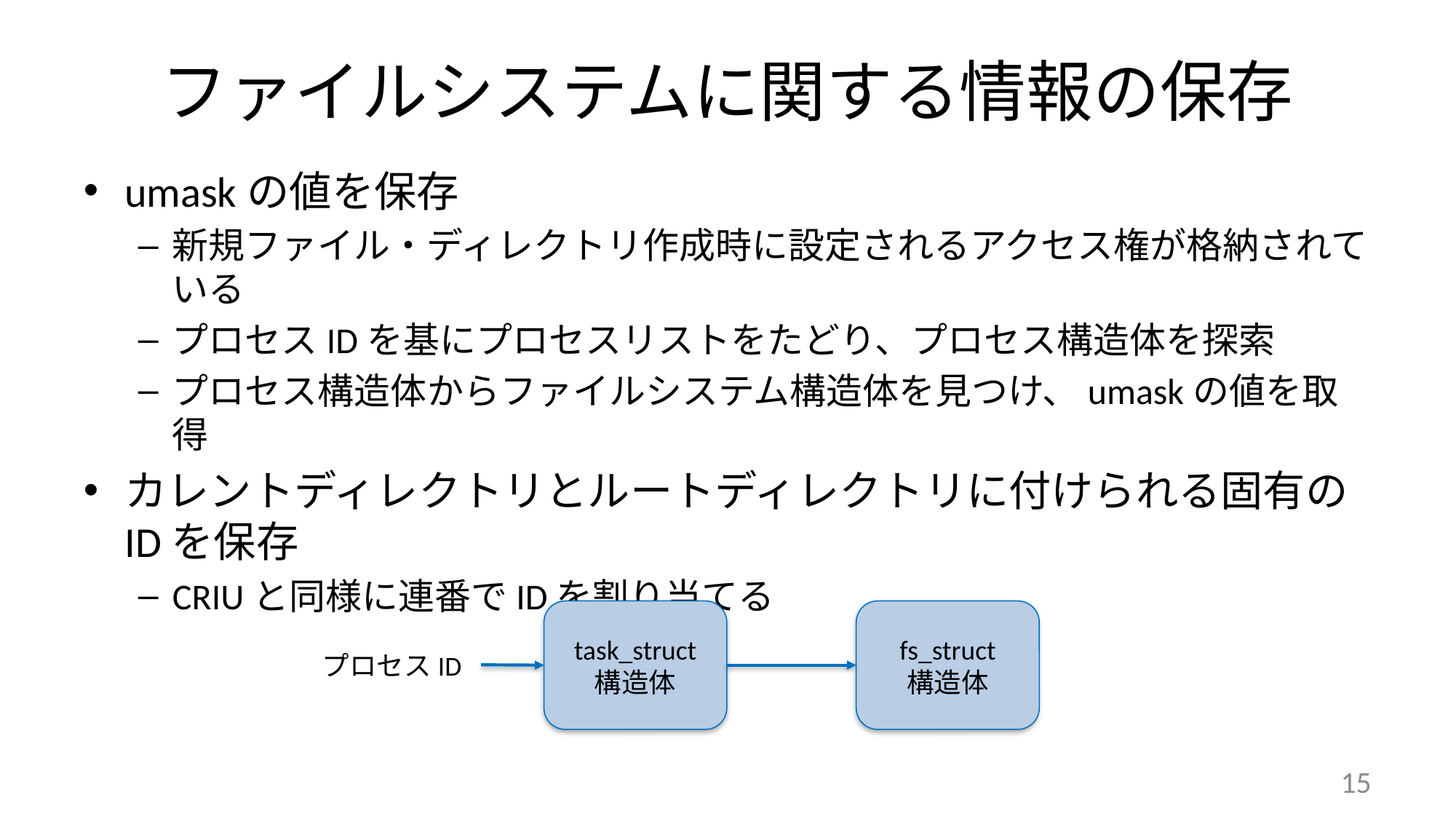

# ファイルシステムに関する情報の保存
umaskの値を保存
新規ファイル・ディレクトリ作成時に設定されるアクセス権が格納されている
プロセスIDを基にプロセスリストをたどり、プロセス構造体を探索
プロセス構造体からファイルシステム構造体を見つけ、umaskの値を取得
カレントディレクトリとルートディレクトリに付けられる固有のIDを保存
CRIUと同様に連番でIDを割り当てる
fs_struct
構造体
task_struct
構造体
プロセスID
15